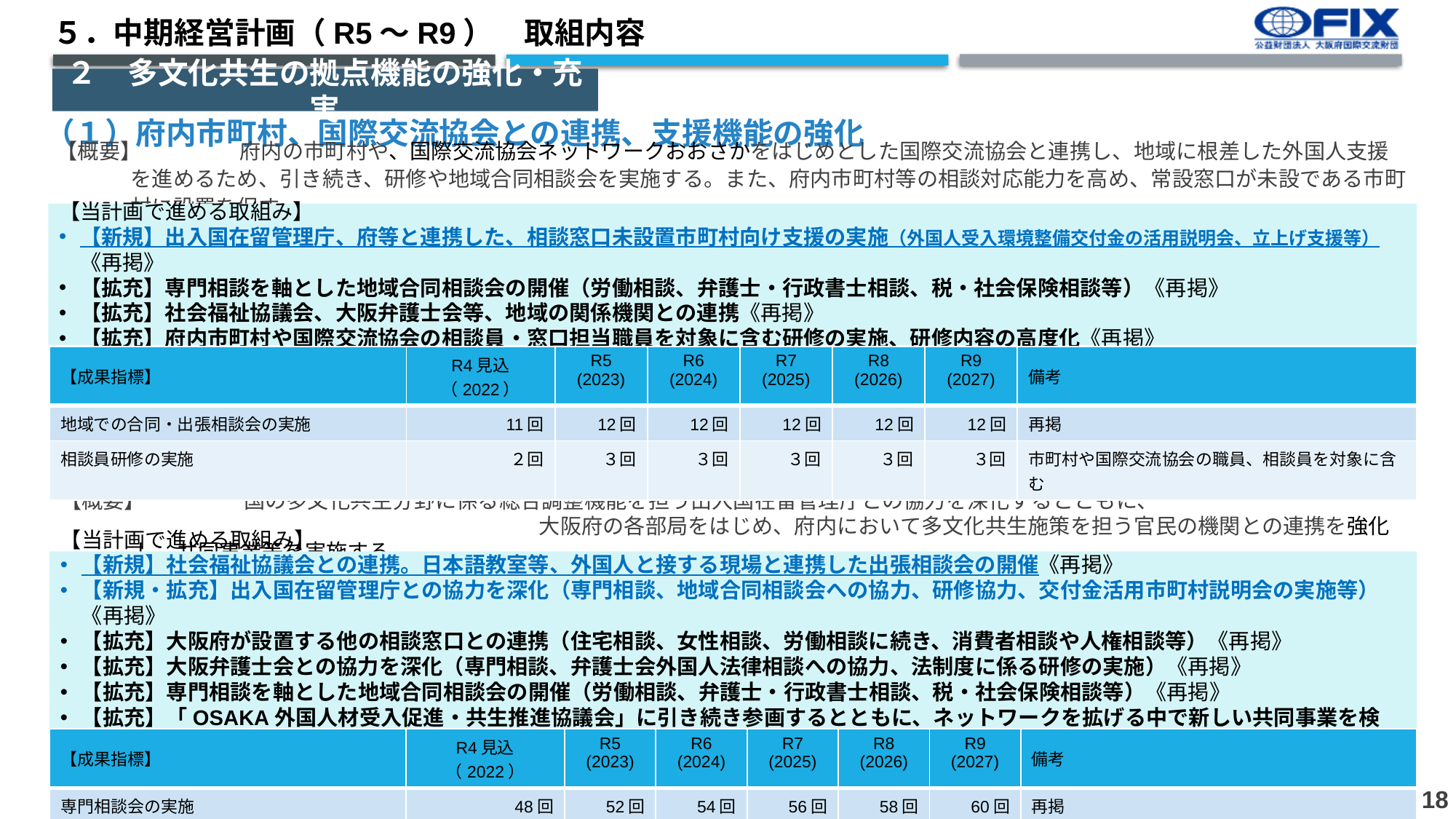

５．中期経営計画（R5～R9）　取組内容
２　多文化共生の拠点機能の強化・充実
# （１）府内市町村、国際交流協会との連携、支援機能の強化
【概要】	府内の市町村や、国際交流協会ネットワークおおさかをはじめとした国際交流協会と連携し、地域に根差した外国人支援を進めるため、引き続き、研修や地域合同相談会を実施する。また、府内市町村等の相談対応能力を高め、常設窓口が未設である市町村に設置を促す。
【当計画で進める取組み】
【新規】出入国在留管理庁、府等と連携した、相談窓口未設置市町村向け支援の実施（外国人受入環境整備交付金の活用説明会、立上げ支援等）《再掲》
【拡充】専門相談を軸とした地域合同相談会の開催（労働相談、弁護士・行政書士相談、税・社会保険相談等）《再掲》
【拡充】社会福祉協議会、大阪弁護士会等、地域の関係機関との連携《再掲》
【拡充】府内市町村や国際交流協会の相談員・窓口担当職員を対象に含む研修の実施、研修内容の高度化《再掲》
| 【成果指標】 | R4見込（2022） | R5 (2023) | R6 (2024) | R7 (2025) | R8 (2026) | R9 (2027) | 備考 |
| --- | --- | --- | --- | --- | --- | --- | --- |
| 地域での合同・出張相談会の実施 | 11回 | 12回 | 12回 | 12回 | 12回 | 12回 | 再掲 |
| 相談員研修の実施 | ２回 | ３回 | ３回 | ３回 | ３回 | ３回 | 市町村や国際交流協会の職員、相談員を対象に含む |
（２）国、関係機関等との連携強化、共同事業の実施
【概要】	国の多文化共生分野に係る総合調整機能を担う出入国在留管理庁との協力を深化するとともに、　　　　　　　　　　　　　　　　　　　　　　　　　　　　　　大阪府の各部局をはじめ、府内において多文化共生施策を担う官民の機関との連携を強化し、共同事業等を実施する。
【当計画で進める取組み】
【新規】社会福祉協議会との連携。日本語教室等、外国人と接する現場と連携した出張相談会の開催《再掲》
【新規・拡充】出入国在留管理庁との協力を深化（専門相談、地域合同相談会への協力、研修協力、交付金活用市町村説明会の実施等）《再掲》
【拡充】大阪府が設置する他の相談窓口との連携（住宅相談、女性相談、労働相談に続き、消費者相談や人権相談等）《再掲》
【拡充】大阪弁護士会との協力を深化（専門相談、弁護士会外国人法律相談への協力、法制度に係る研修の実施）《再掲》
【拡充】専門相談を軸とした地域合同相談会の開催（労働相談、弁護士・行政書士相談、税・社会保険相談等）《再掲》
【拡充】「OSAKA外国人材受入促進・共生推進協議会」に引き続き参画するとともに、ネットワークを拡げる中で新しい共同事業を検討・実施
| 【成果指標】 | R4見込（2022） | R5 (2023) | R6 (2024) | R7 (2025) | R8 (2026) | R9 (2027) | 備考 |
| --- | --- | --- | --- | --- | --- | --- | --- |
| 専門相談会の実施 | 48回 | 52回 | 54回 | 56回 | 58回 | 60回 | 再掲 |
18